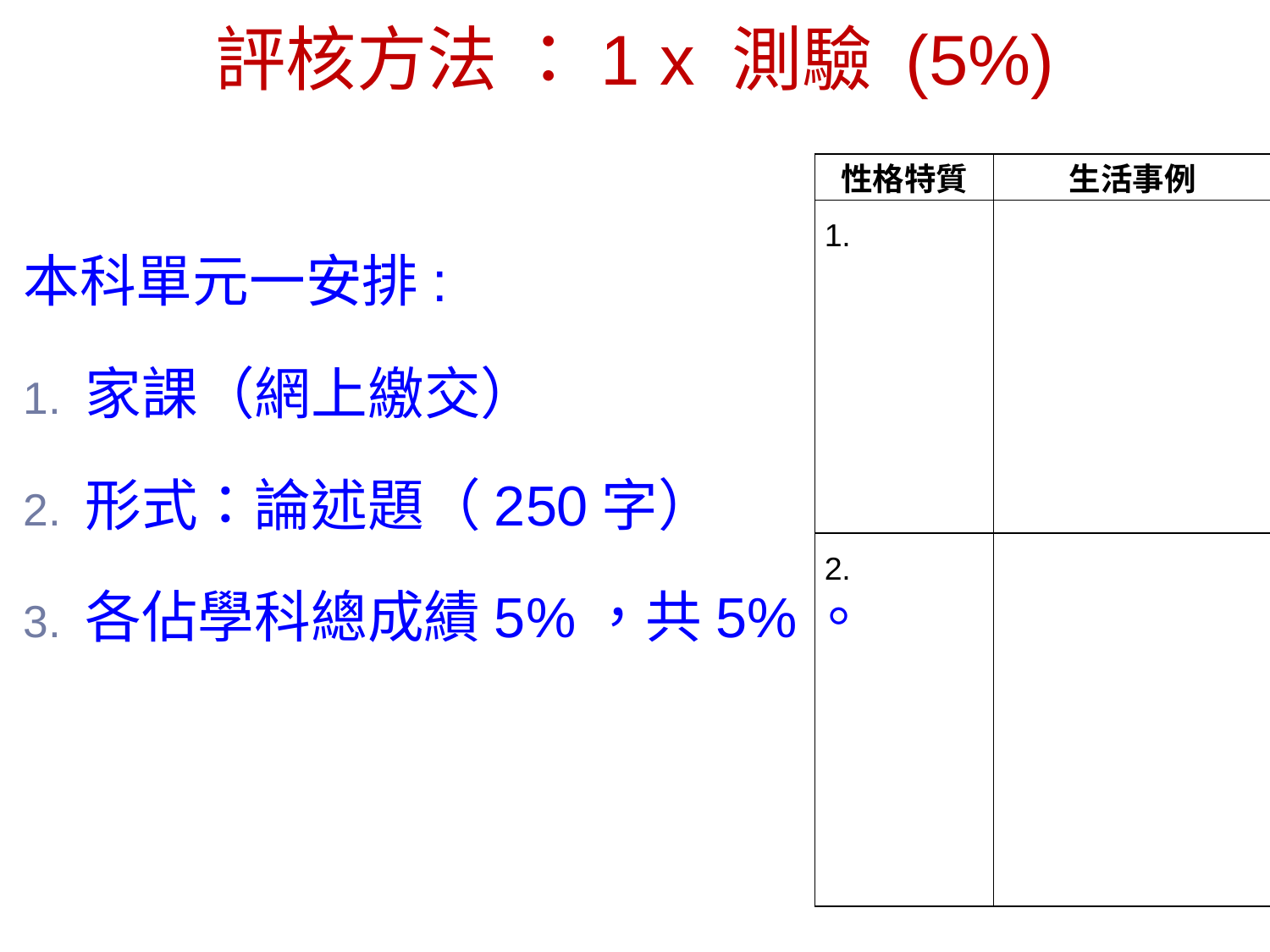

# 評核方法 ：1 x 測驗 (5%)

本科單元一安排:
家課（網上繳交）
形式：論述題（250字）
各佔學科總成績5%，共5%。

| 性格特質 | 生活事例 |
| --- | --- |
| 1. |  |
| 2. |  |